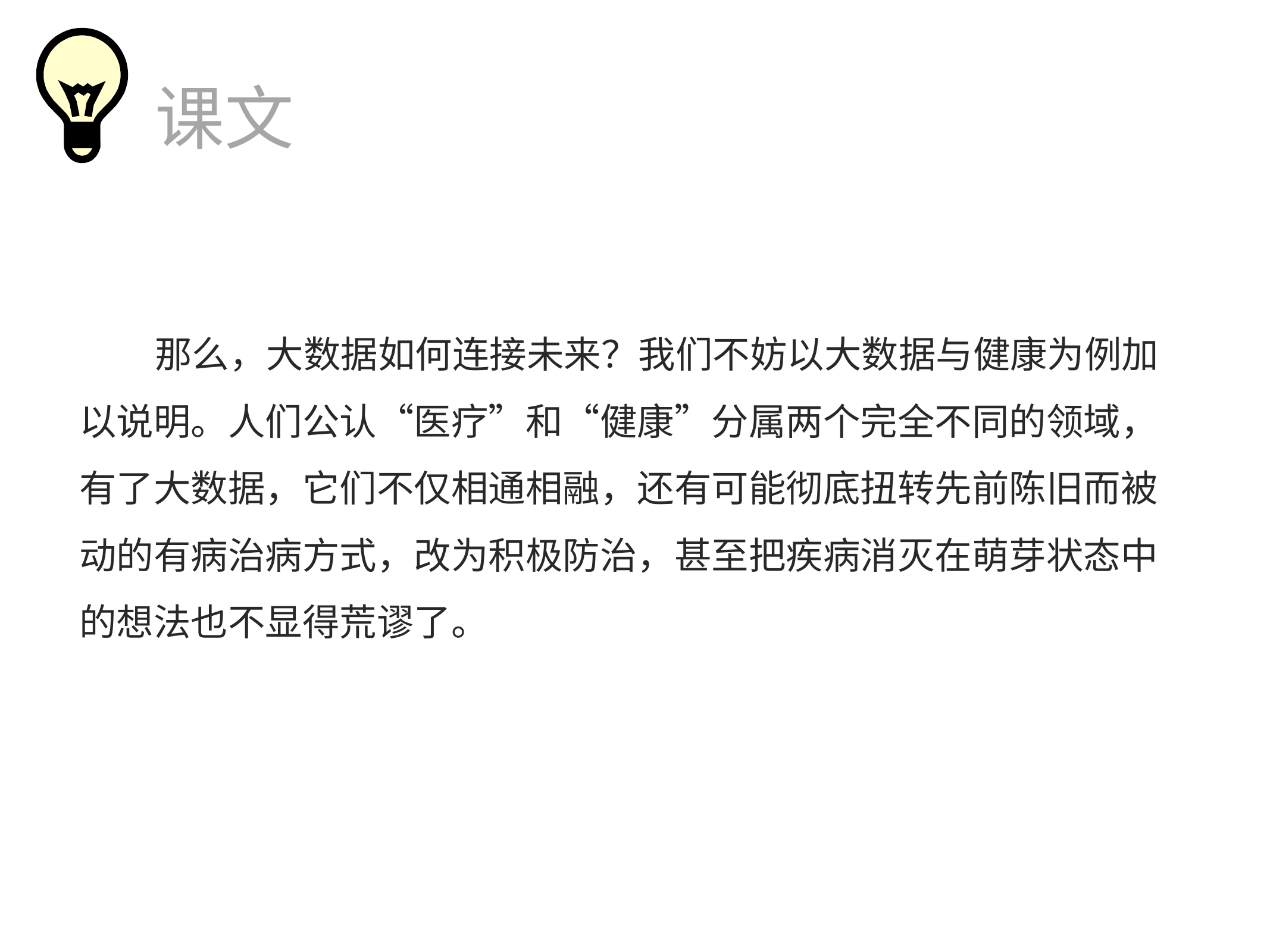

课文
        那么，大数据如何连接未来？我们不妨以大数据与健康为例加以说明。人们公认“医疗”和“健康”分属两个完全不同的领域，有了大数据，它们不仅相通相融，还有可能彻底扭转先前陈旧而被动的有病治病方式，改为积极防治，甚至把疾病消灭在萌芽状态中的想法也不显得荒谬了。